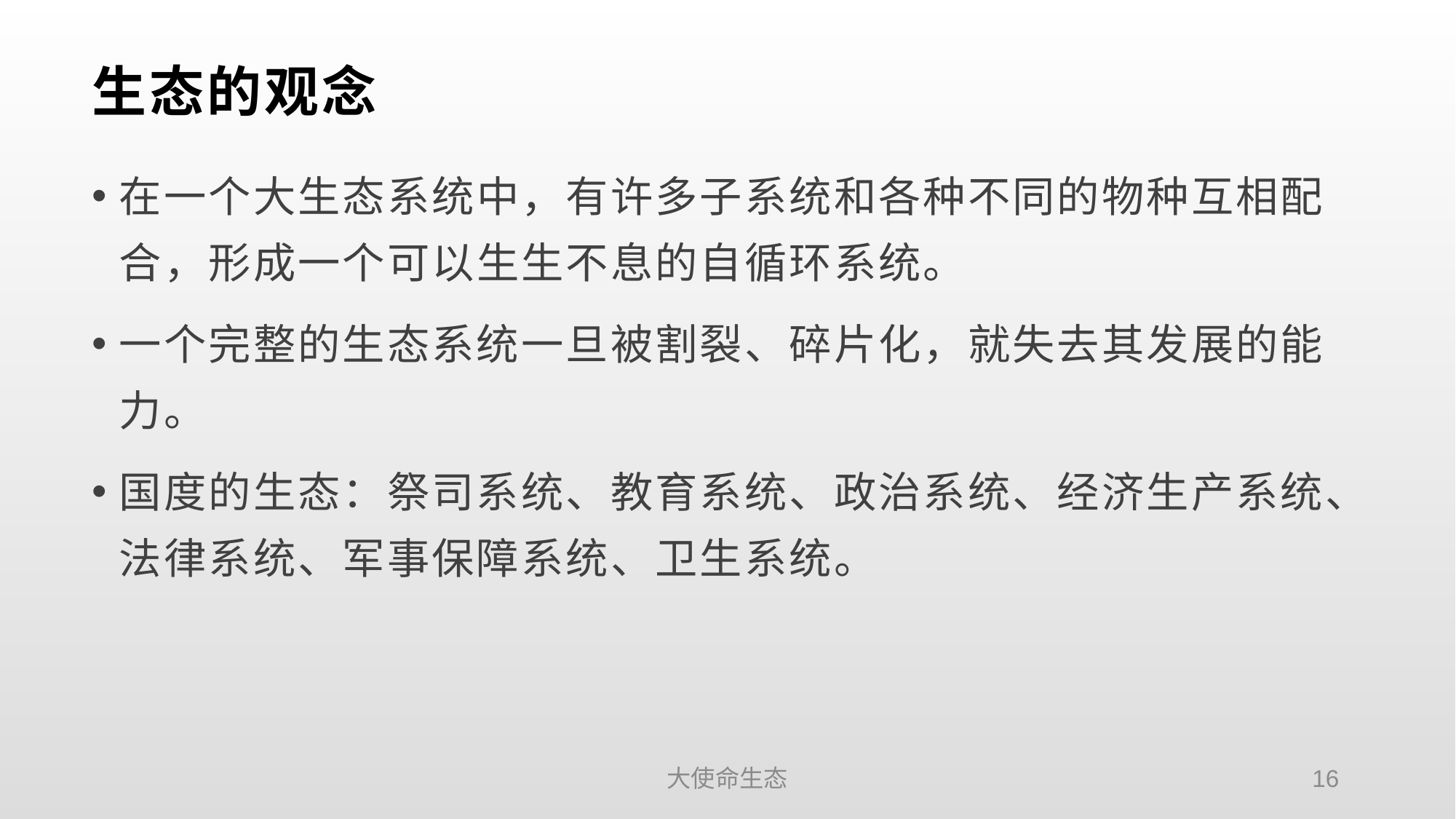

# 生态的观念
在一个大生态系统中，有许多子系统和各种不同的物种互相配合，形成一个可以生生不息的自循环系统。
一个完整的生态系统一旦被割裂、碎片化，就失去其发展的能力。
国度的生态：祭司系统、教育系统、政治系统、经济生产系统、法律系统、军事保障系统、卫生系统。
大使命生态
16